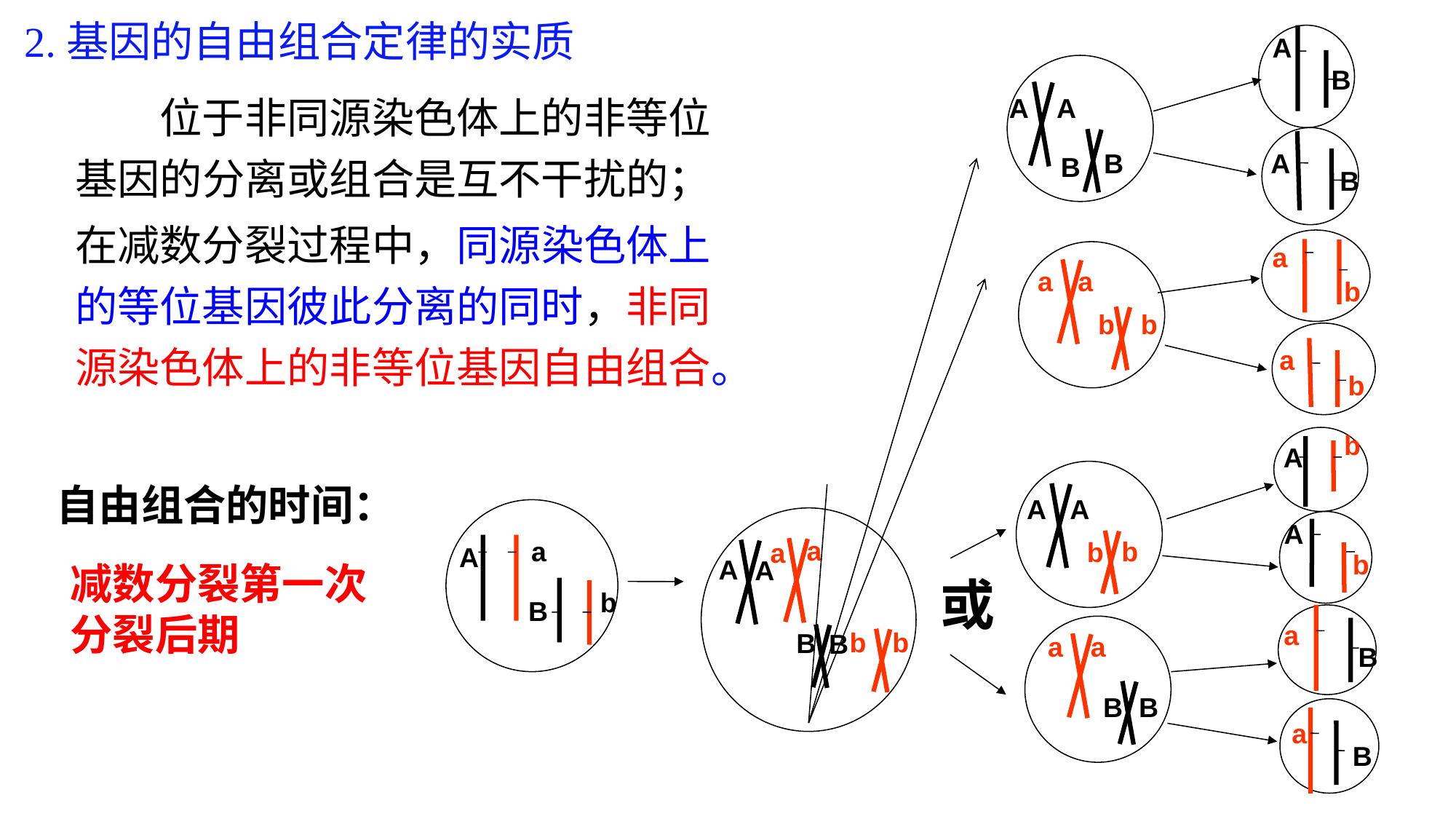

2.基因的自由组合定律的实质
A

B
　　位于非同源染色体上的非等位基因的分离或组合是互不干扰的；

A
A

A
B
B

B

在减数分裂过程中，同源染色体上的等位基因彼此分离的同时，非同源染色体上的非等位基因自由组合。

a

a
a

b

b
b

a

b

b

A

自由组合的时间：

A
A

A

a
a
b
b

a

A

b

A
A

减数分裂第一次分裂后期

或

b

B

a

b
b
B
B

a
a

B

B
B

a

B